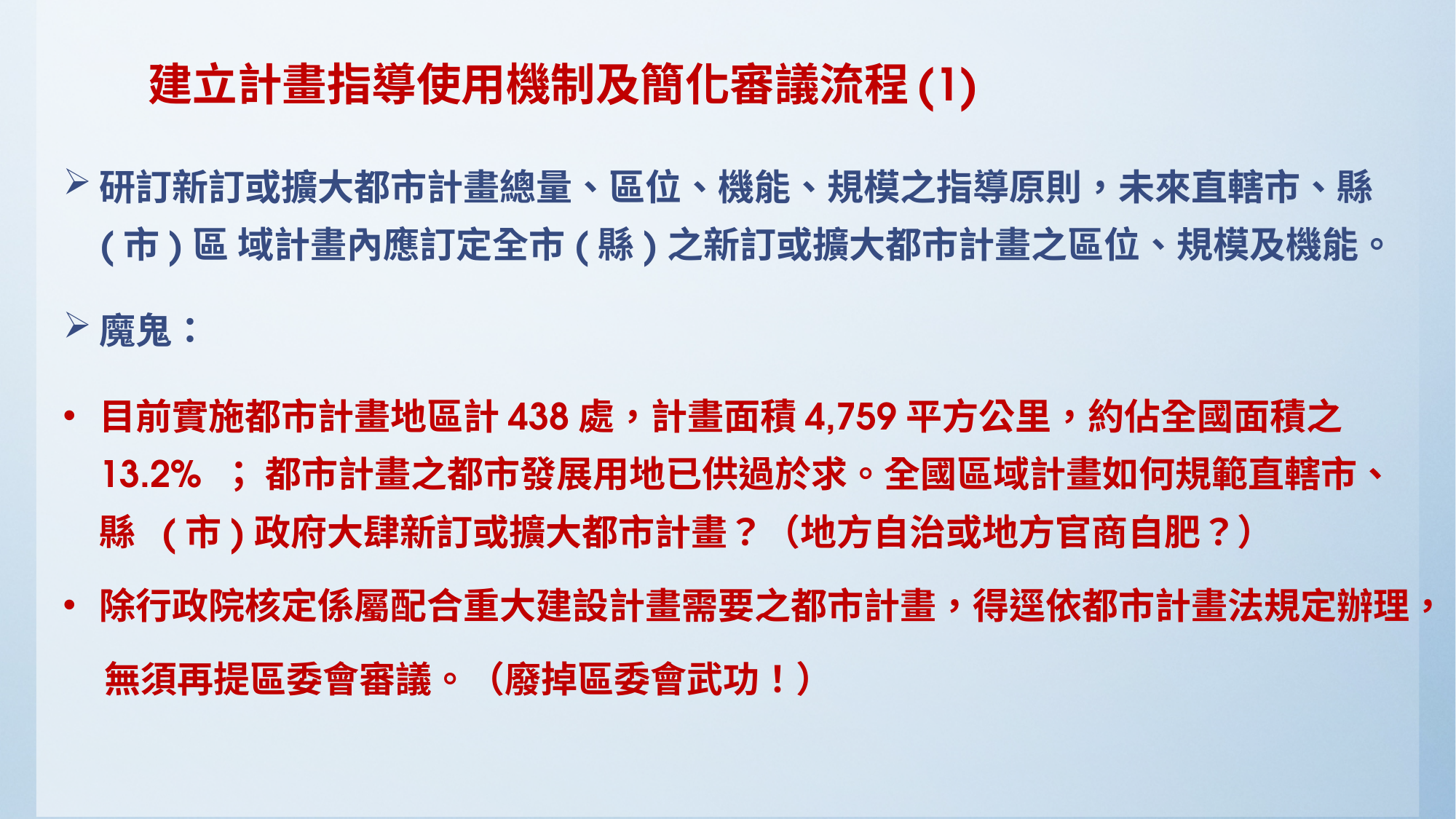

# 建立計畫指導使用機制及簡化審議流程(1)
研訂新訂或擴大都市計畫總量、區位、機能、規模之指導原則，未來直轄市、縣  (市)區 域計畫內應訂定全市(縣)之新訂或擴大都市計畫之區位、規模及機能。
魔鬼：
目前實施都市計畫地區計438處，計畫面積4,759平方公里，約佔全國面積之13.2% ； 都市計畫之都市發展用地已供過於求。全國區域計畫如何規範直轄市、縣  (市)政府大肆新訂或擴大都市計畫？（地方自治或地方官商自肥？）
除行政院核定係屬配合重大建設計畫需要之都市計畫，得逕依都市計畫法規定辦理，
    無須再提區委會審議。（廢掉區委會武功！）